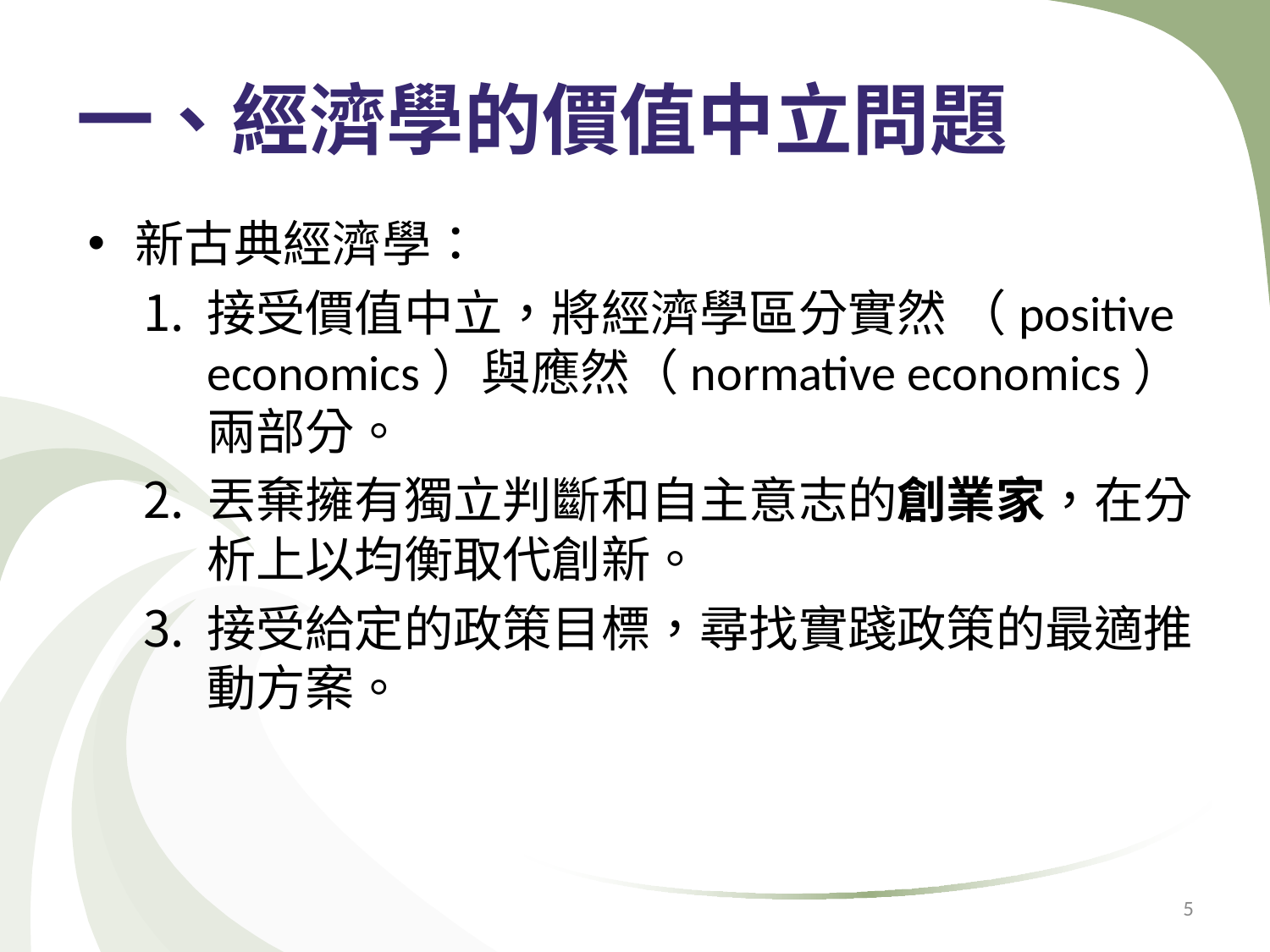

# 一、經濟學的價值中立問題
新古典經濟學：
接受價值中立，將經濟學區分實然 （positive economics）與應然（normative economics）兩部分。
丟棄擁有獨立判斷和自主意志的創業家，在分析上以均衡取代創新。
接受給定的政策目標，尋找實踐政策的最適推動方案。

5